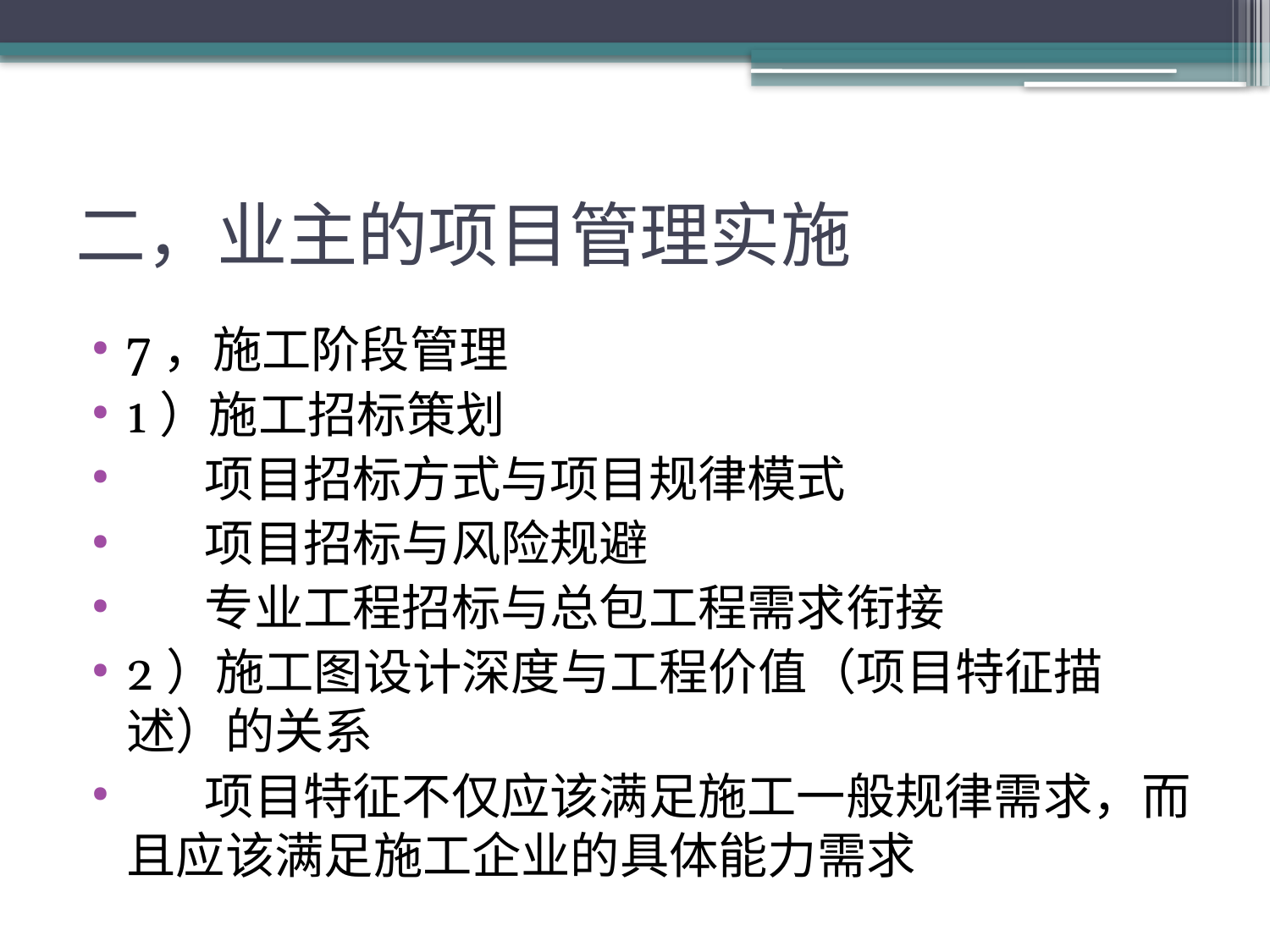

# 二，业主的项目管理实施
7，施工阶段管理
1）施工招标策划
      项目招标方式与项目规律模式
      项目招标与风险规避
      专业工程招标与总包工程需求衔接
2）施工图设计深度与工程价值（项目特征描述）的关系
      项目特征不仅应该满足施工一般规律需求，而且应该满足施工企业的具体能力需求